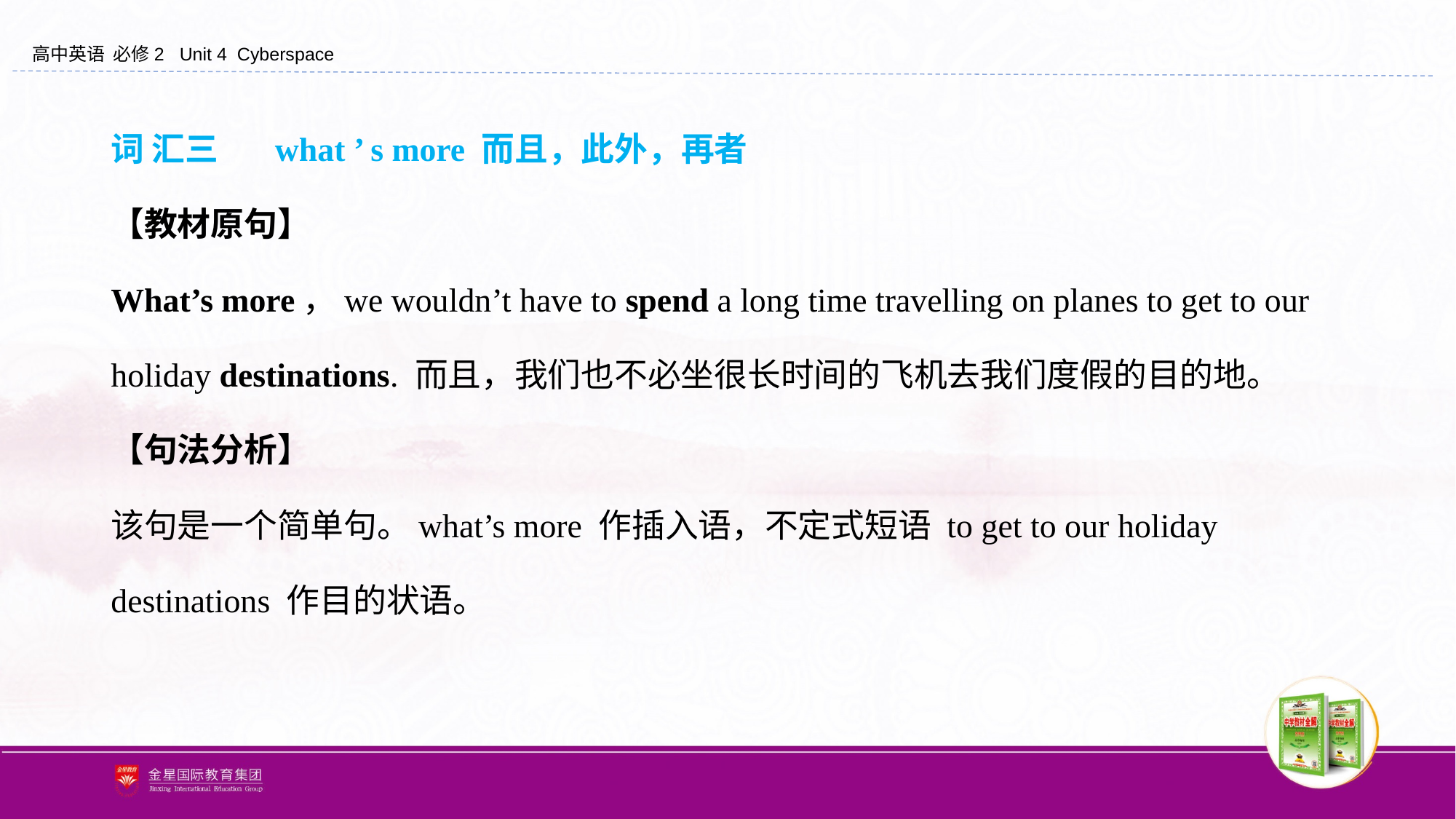

词 汇三 　 what ’ s more 而且，此外，再者
【教材原句】
What’s more，we wouldn’t have to spend a long time travelling on planes to get to our
holiday destinations. 而且，我们也不必坐很长时间的飞机去我们度假的目的地。
【句法分析】
该句是一个简单句。what’s more 作插入语，不定式短语 to get to our holiday
destinations 作目的状语。